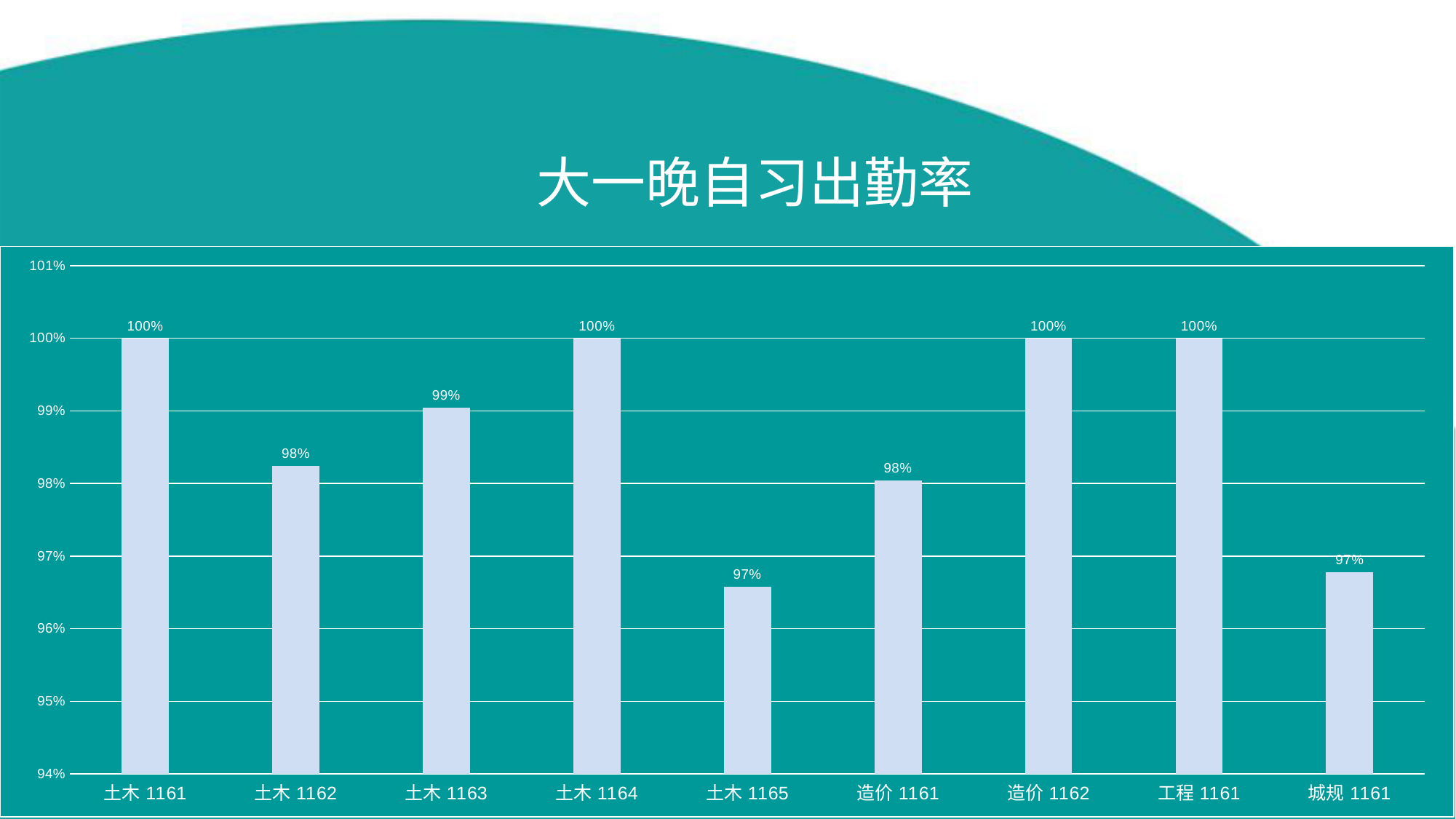

# 大一晚自习出勤率

### Chart

| Category |  |
|---|---|
| 土木1161 | 1.0 |
| 土木1162 | 0.982456140350877 |
| 土木1163 | 0.990476190476191 |
| 土木1164 | 1.0 |
| 土木1165 | 0.965811965811966 |
| 造价1161 | 0.980392156862745 |
| 造价1162 | 1.0 |
| 工程1161 | 1.0 |
| 城规1161 | 0.967741935483871 |